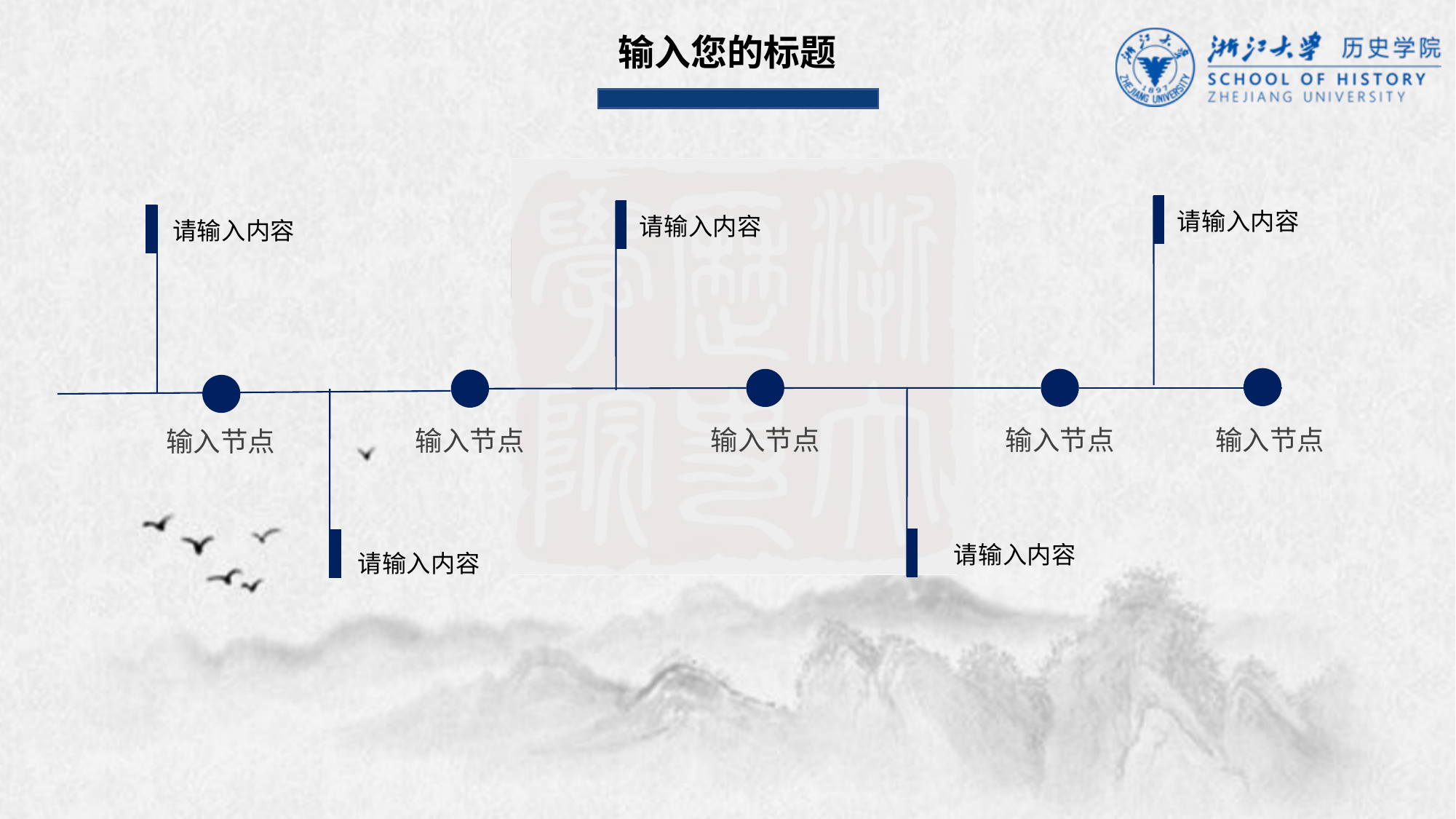

输入您的标题

请输入内容

请输入内容

请输入内容

输入节点
输入节点
请输入内容

输入节点
输入节点
输入节点
请输入内容